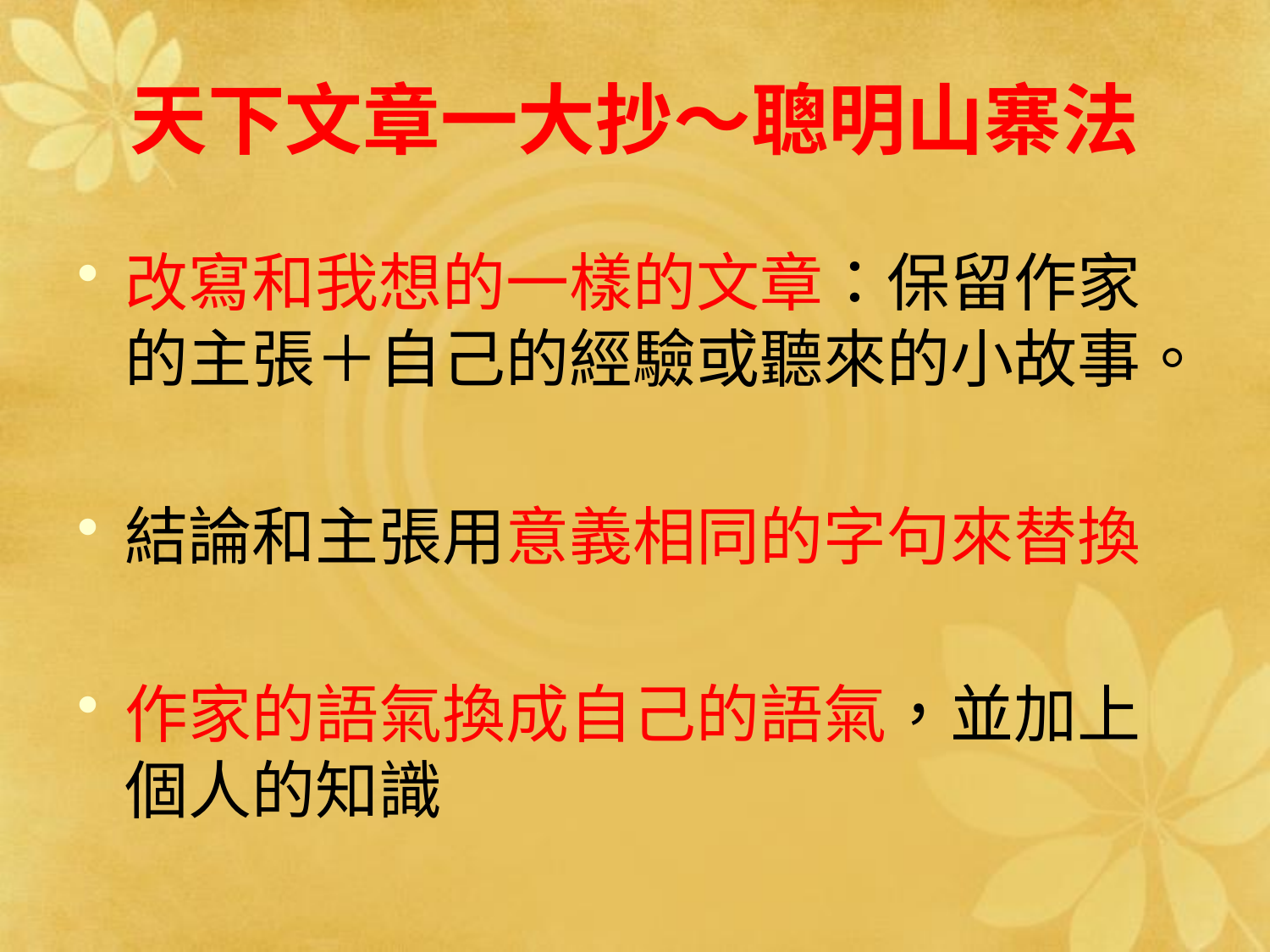

# 天下文章一大抄～聰明山寨法
改寫和我想的一樣的文章：保留作家的主張＋自己的經驗或聽來的小故事。

結論和主張用意義相同的字句來替換

作家的語氣換成自己的語氣，並加上個人的知識